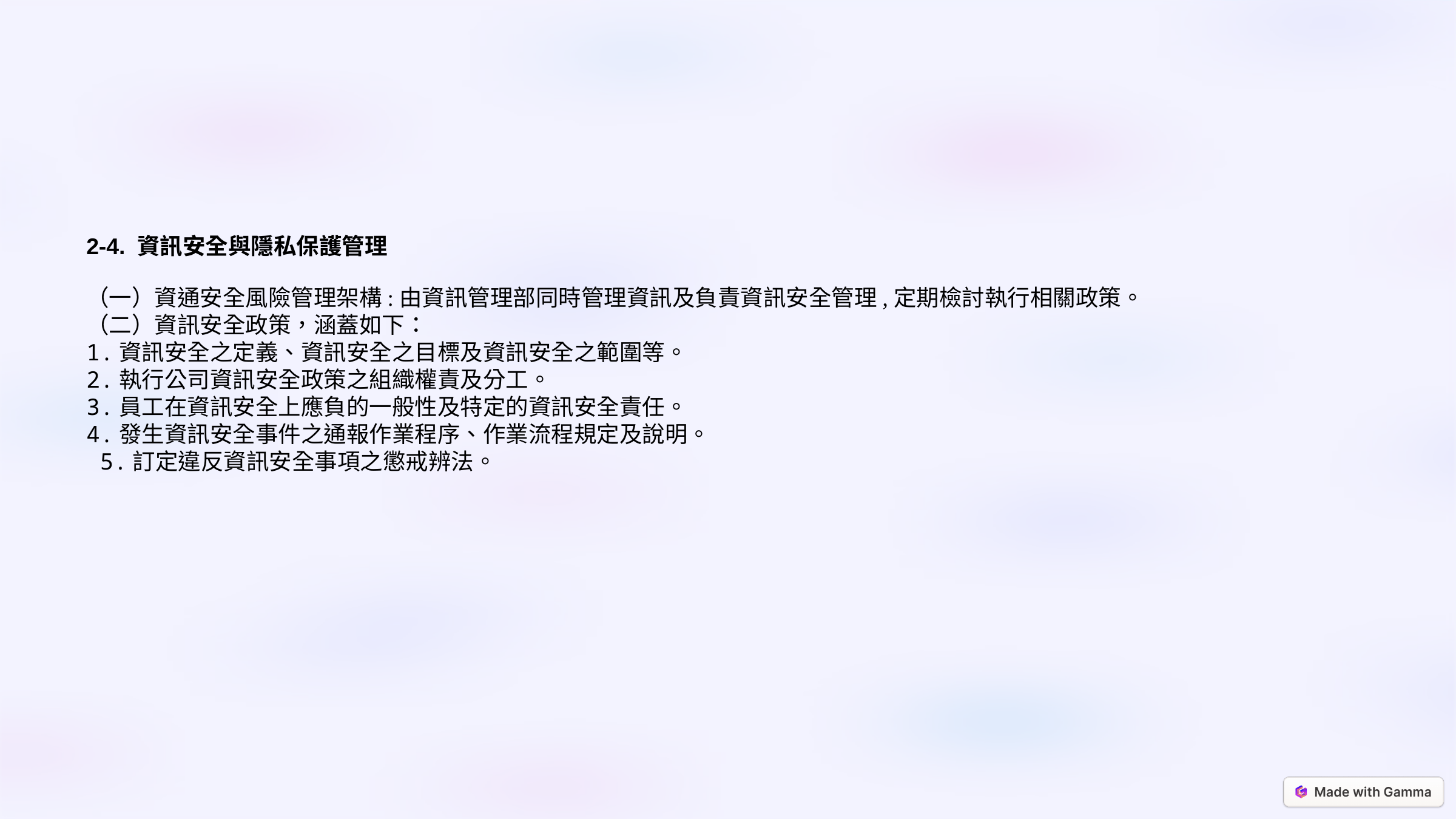

2-4. 資訊安全與隱私保護管理

（一）資通安全風險管理架構:由資訊管理部同時管理資訊及負責資訊安全管理,定期檢討執行相關政策。
（二）資訊安全政策，涵蓋如下：
1.資訊安全之定義、資訊安全之目標及資訊安全之範圍等。
2.執行公司資訊安全政策之組織權責及分工。
3.員工在資訊安全上應負的一般性及特定的資訊安全責任。
4.發生資訊安全事件之通報作業程序、作業流程規定及說明。
 5.訂定違反資訊安全事項之懲戒辨法。